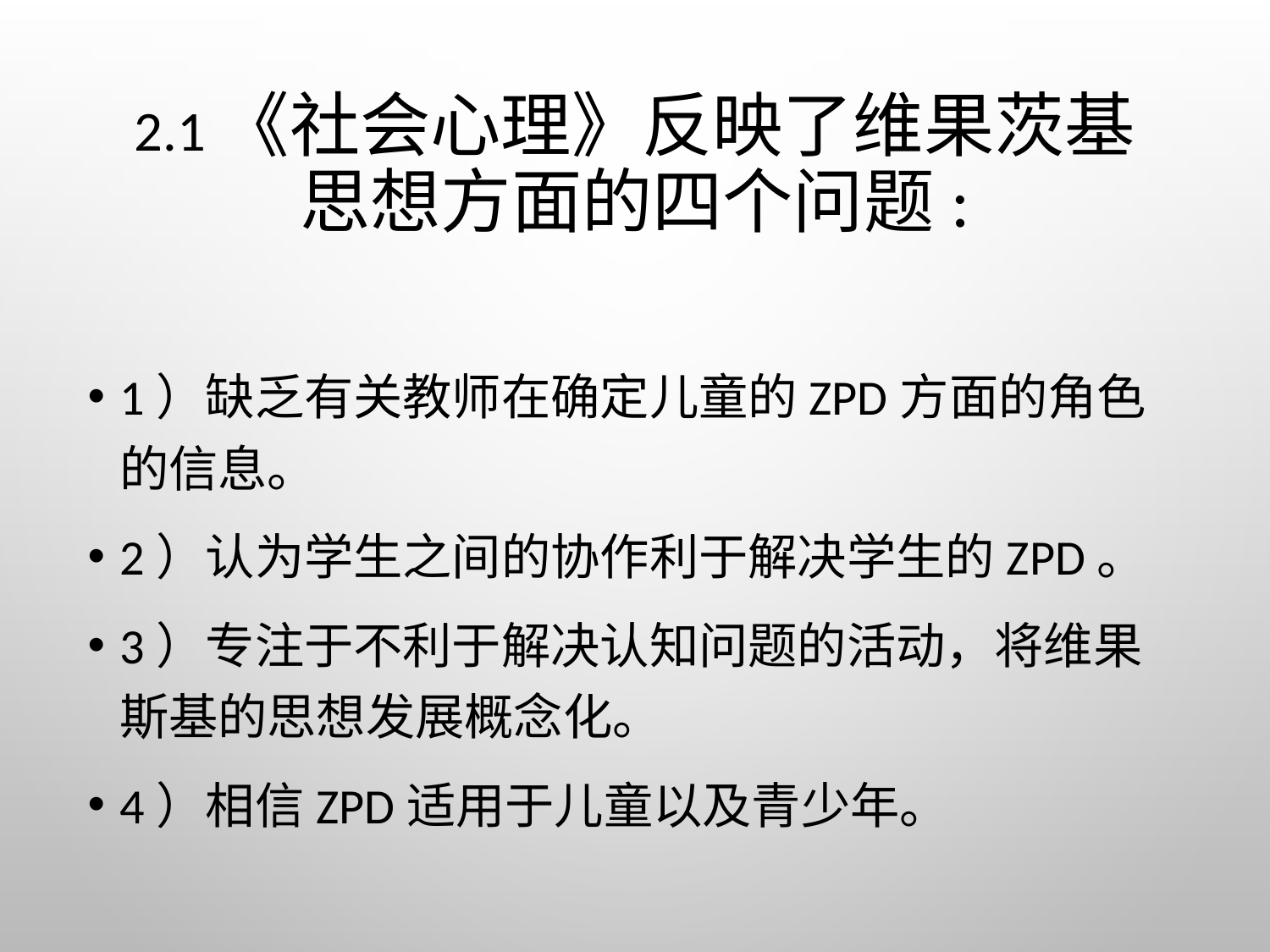

# 2.1《社会心理》反映了维果茨基思想方面的四个问题:
1）缺乏有关教师在确定儿童的ZPD方面的角色的信息。
2）认为学生之间的协作利于解决学生的ZPD。
3）专注于不利于解决认知问题的活动，将维果斯基的思想发展概念化。
4）相信ZPD适用于儿童以及青少年。